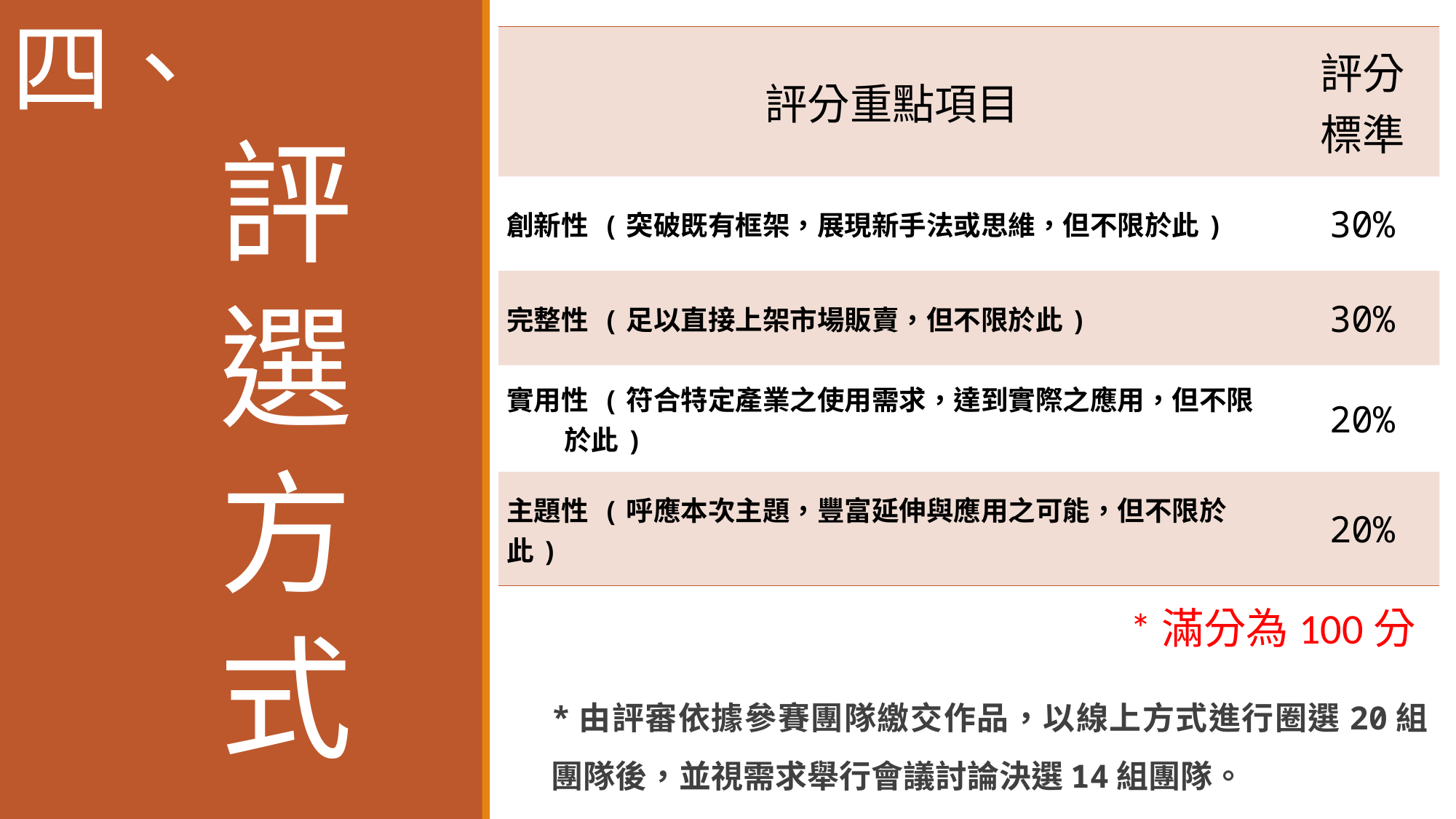

四、
| 評分重點項目 | 評分 標準 |
| --- | --- |
| 創新性 (突破既有框架，展現新手法或思維，但不限於此) | 30% |
| 完整性 (足以直接上架市場販賣，但不限於此) | 30% |
| 實用性 (符合特定產業之使用需求，達到實際之應用，但不限 於此) | 20% |
| 主題性 (呼應本次主題，豐富延伸與應用之可能，但不限於此) | 20% |
評
選
方
式
*滿分為100分
*由評審依據參賽團隊繳交作品，以線上方式進行圈選20組團隊後，並視需求舉行會議討論決選14組團隊。